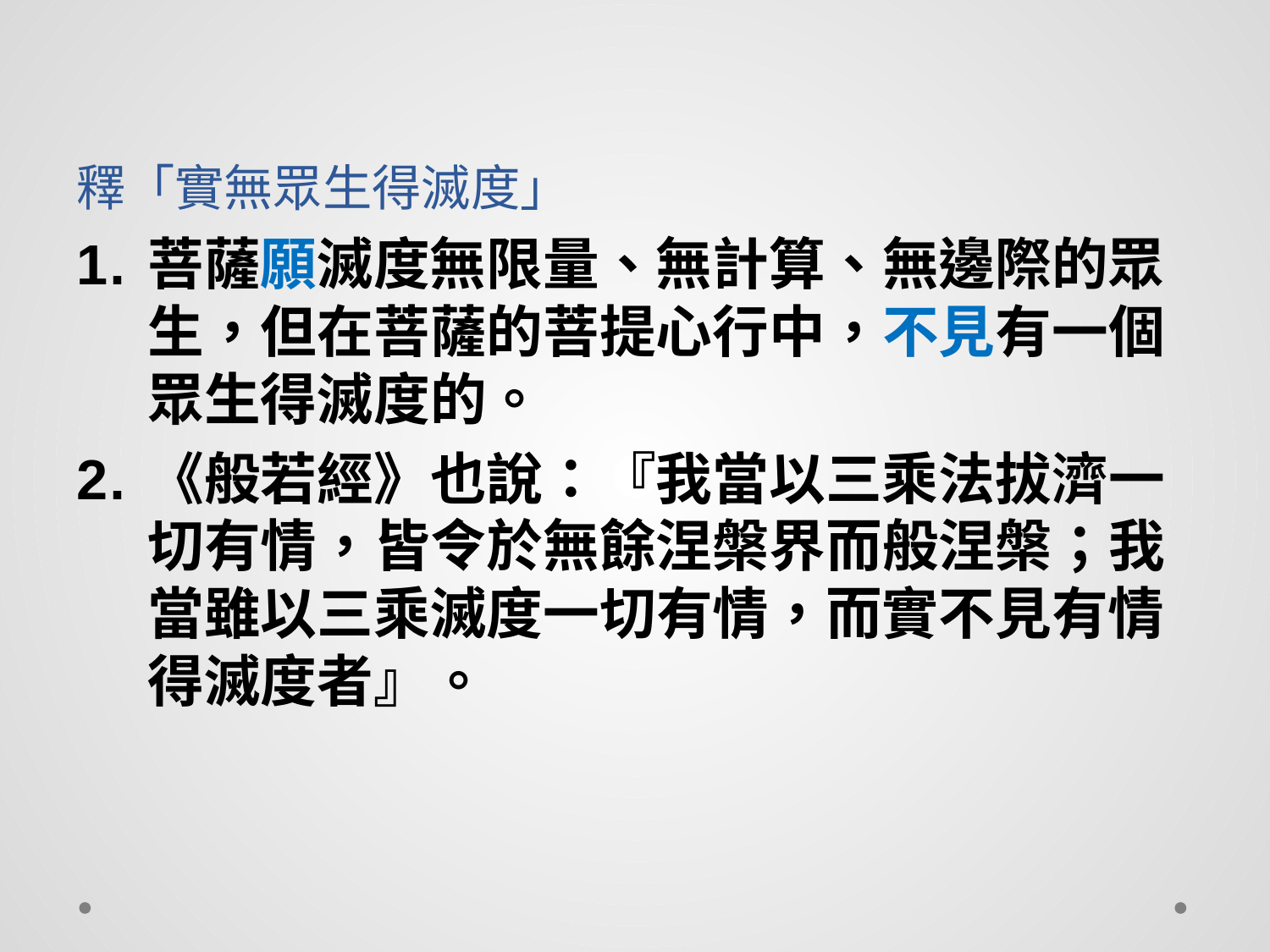

# 釋「實無眾生得滅度」
菩薩願滅度無限量、無計算、無邊際的眾生，但在菩薩的菩提心行中，不見有一個眾生得滅度的。
《般若經》也說：『我當以三乘法拔濟一切有情，皆令於無餘涅槃界而般涅槃；我當雖以三乘滅度一切有情，而實不見有情得滅度者』。